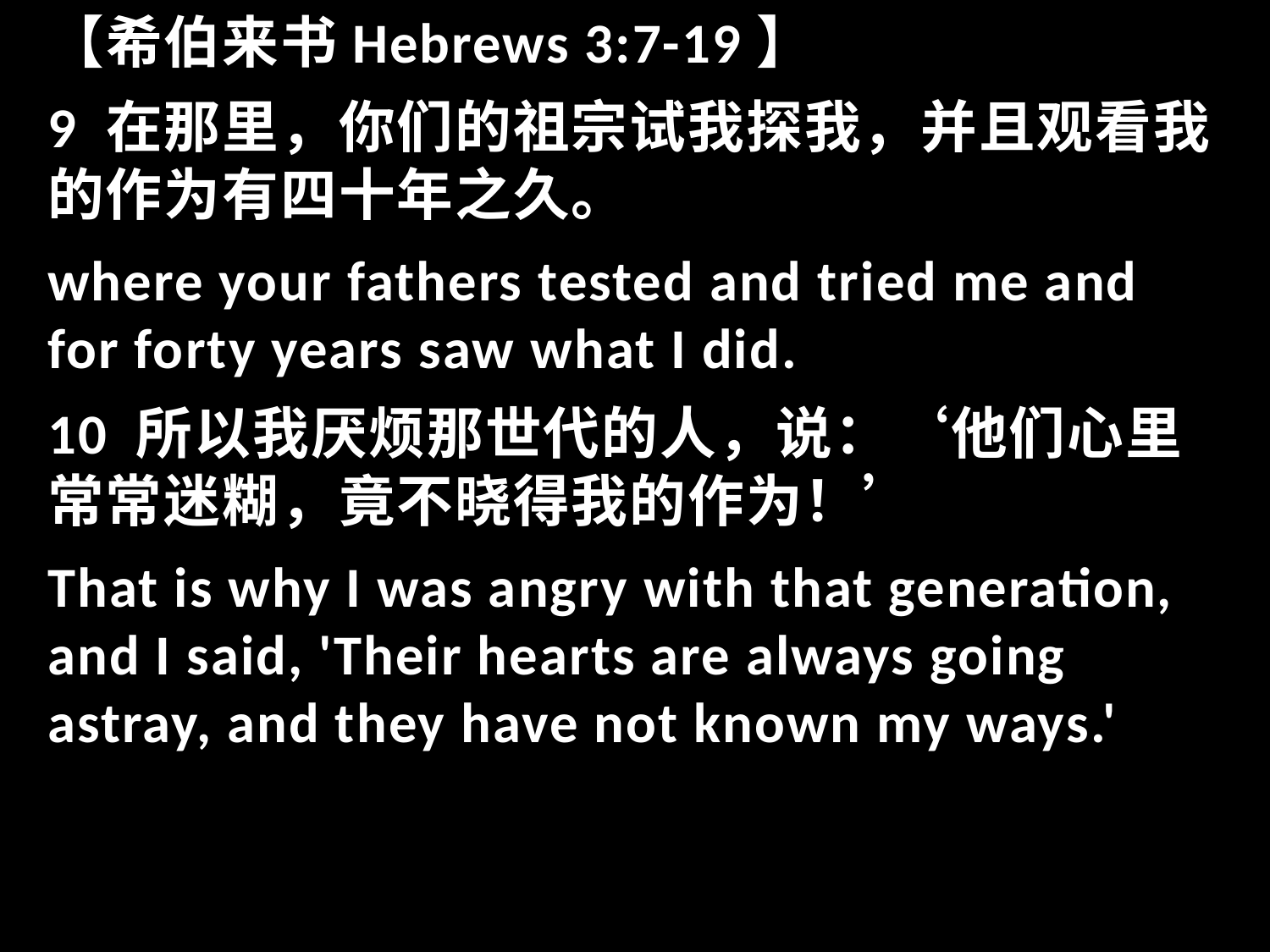

【希伯来书Hebrews 3:7-19】
9 在那里，你们的祖宗试我探我，并且观看我的作为有四十年之久。
where your fathers tested and tried me and for forty years saw what I did.
10 所以我厌烦那世代的人，说：‘他们心里常常迷糊，竟不晓得我的作为！’
That is why I was angry with that generation, and I said, 'Their hearts are always going astray, and they have not known my ways.'